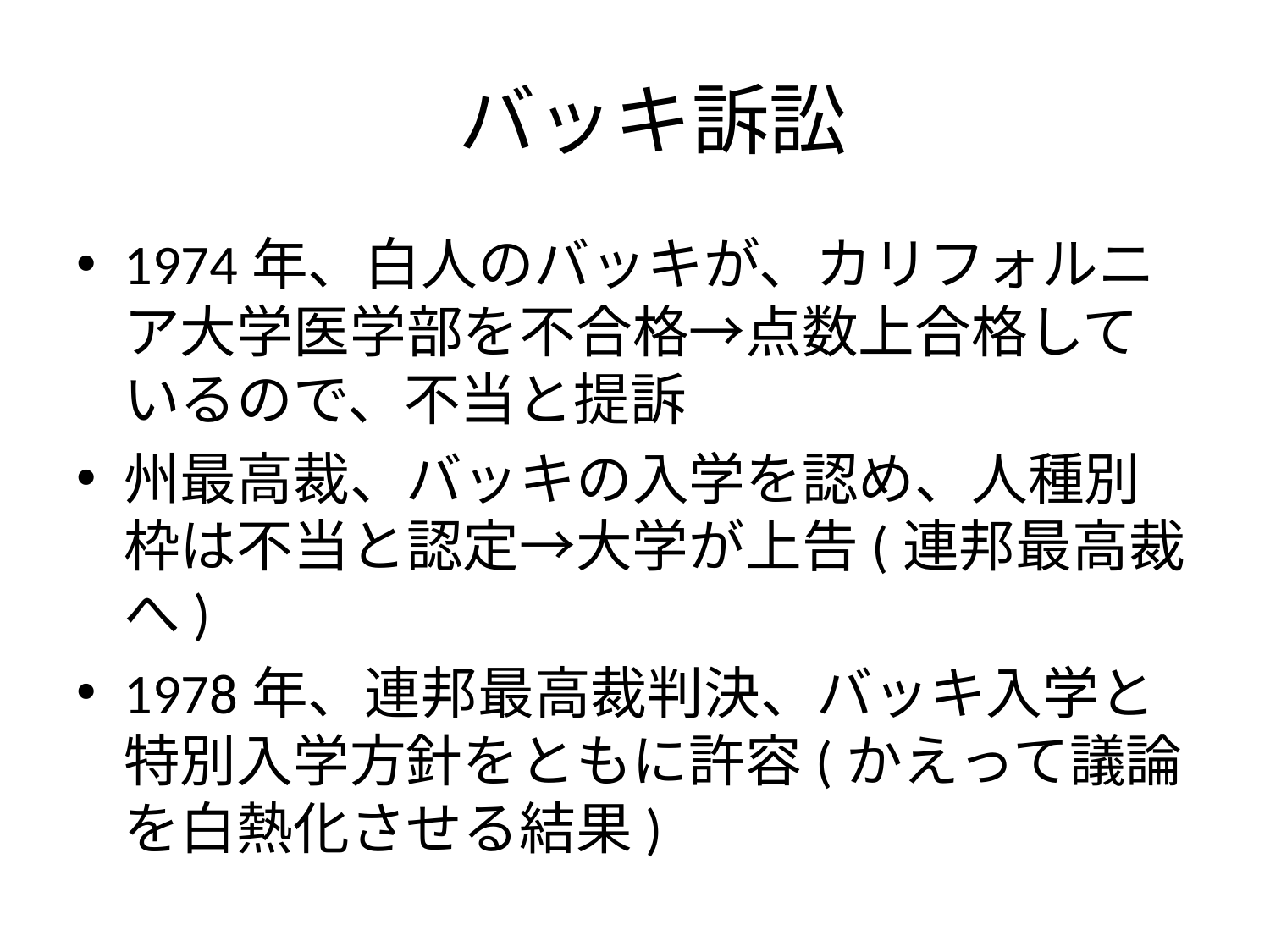

# バッキ訴訟
1974年、白人のバッキが、カリフォルニア大学医学部を不合格→点数上合格しているので、不当と提訴
州最高裁、バッキの入学を認め、人種別枠は不当と認定→大学が上告(連邦最高裁へ)
1978年、連邦最高裁判決、バッキ入学と特別入学方針をともに許容(かえって議論を白熱化させる結果)